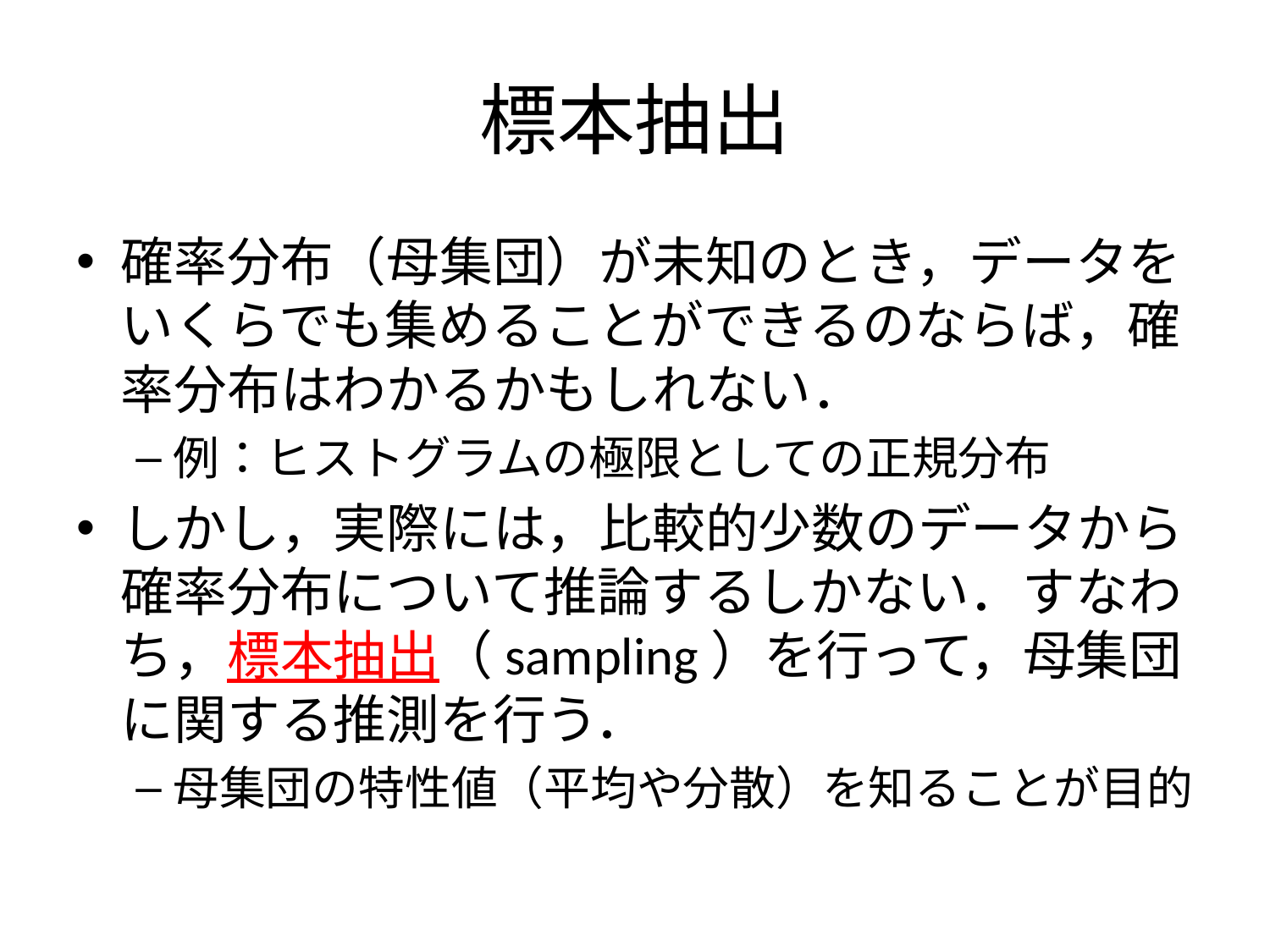

# 標本抽出
確率分布（母集団）が未知のとき，データをいくらでも集めることができるのならば，確率分布はわかるかもしれない．
例：ヒストグラムの極限としての正規分布
しかし，実際には，比較的少数のデータから確率分布について推論するしかない．すなわち，標本抽出（sampling）を行って，母集団に関する推測を行う．
母集団の特性値（平均や分散）を知ることが目的